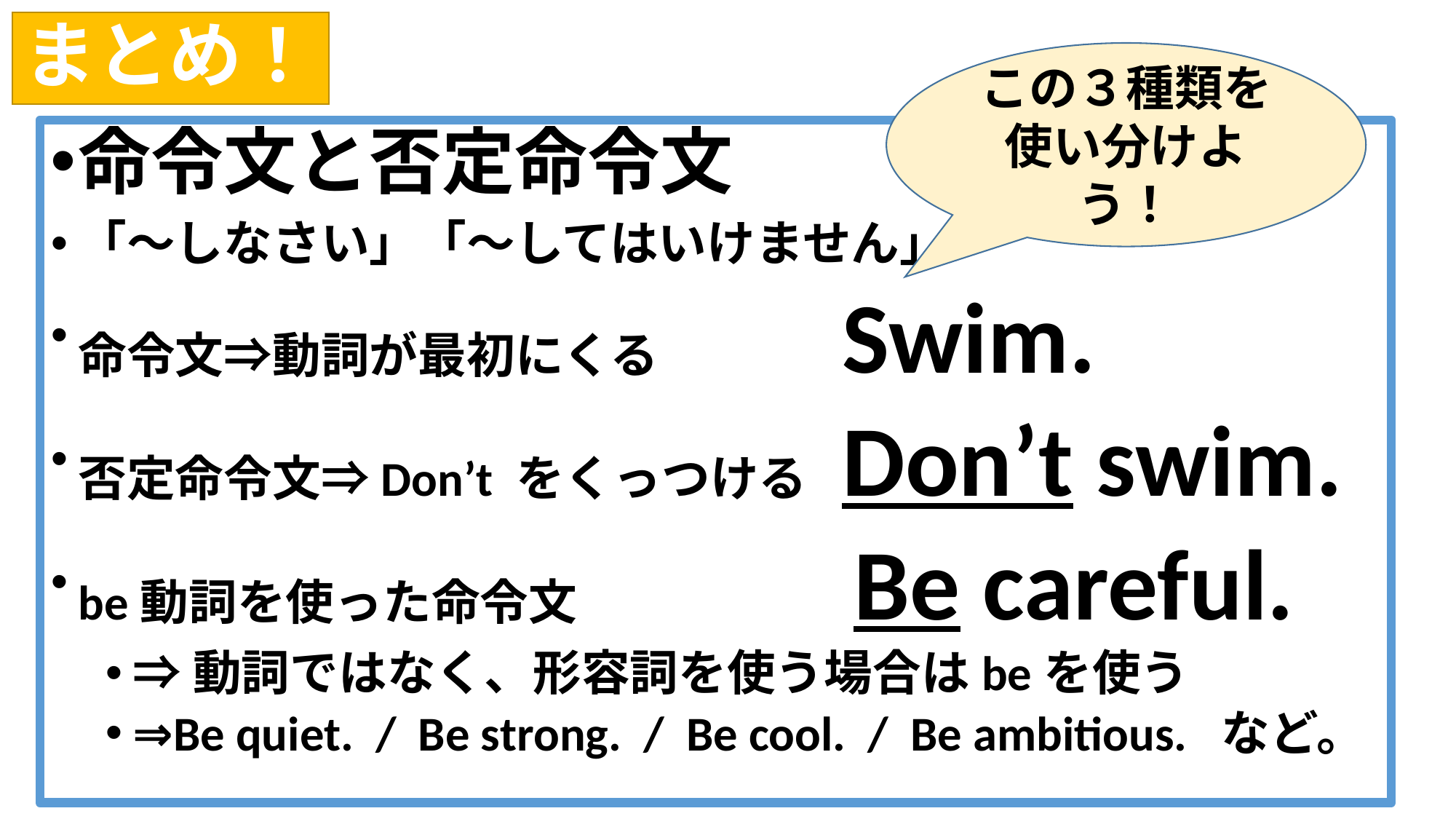

# まとめ！
この３種類を
使い分けよう！
命令文と否定命令文
「～しなさい」「～してはいけません」
命令文⇒動詞が最初にくる　		Swim.
否定命令文⇒Don’t をくっつける	Don’t swim.
be動詞を使った命令文		          Be careful.
⇒動詞ではなく、形容詞を使う場合はbeを使う
⇒Be quiet.  /  Be strong.  /  Be cool.  /  Be ambitious.  など。